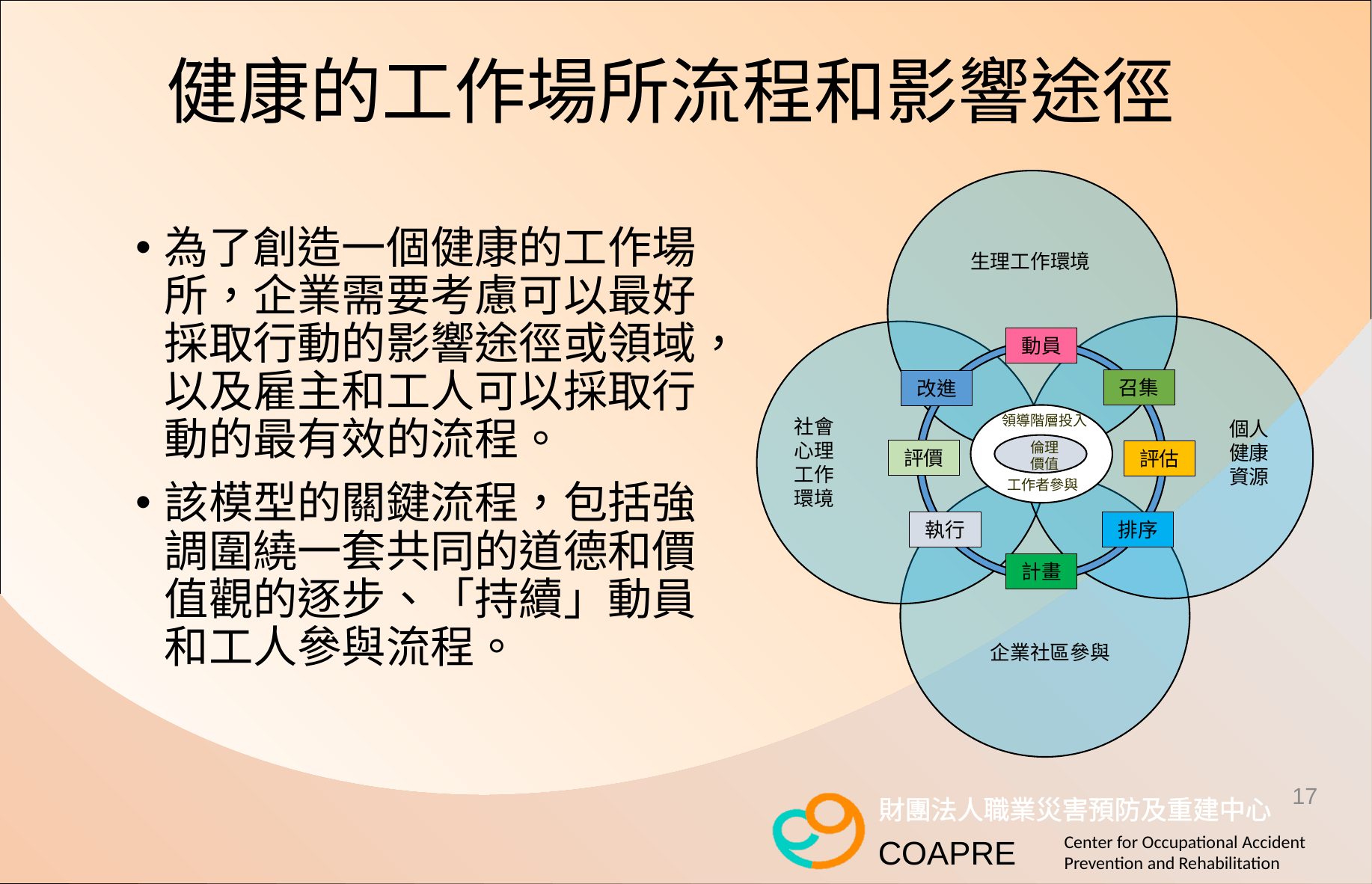

# 健康的工作場所流程和影響途徑

生理工作環境

動員

召集
改進
評價
評估
執行
排序
計畫

領導階層投入
倫理價值

工作者參與
社會心理工作環境
個人健康資源

企業社區參與
為了創造一個健康的工作場所，企業需要考慮可以最好採取行動的影響途徑或領域，以及雇主和工人可以採取行動的最有效的流程。
該模型的關鍵流程，包括強調圍繞一套共同的道德和價值觀的逐步、「持續」動員和工人參與流程。
17